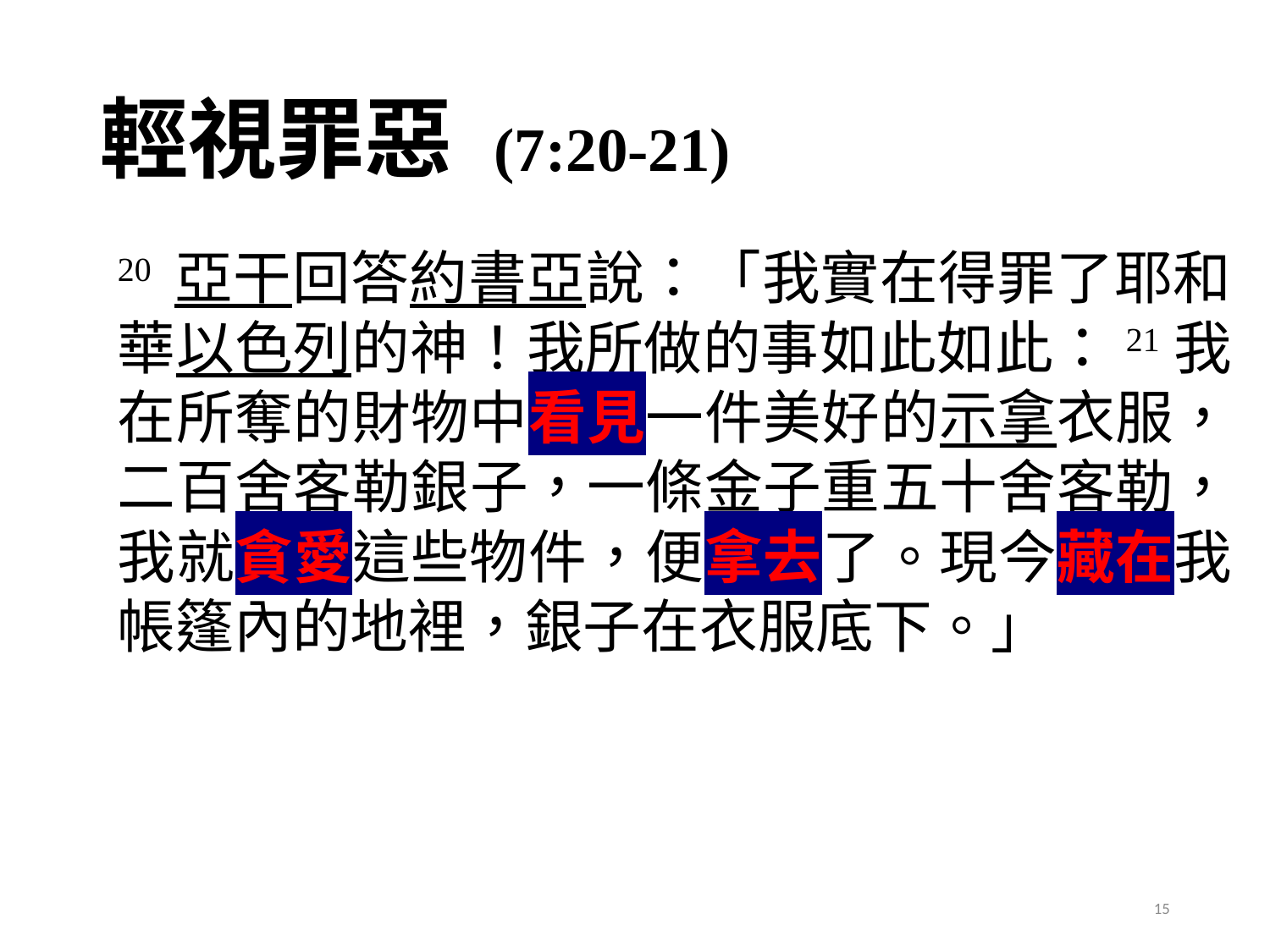

# 輕視罪惡 (7:20-21)
20 亞干回答約書亞說：「我實在得罪了耶和華以色列的神！我所做的事如此如此：21我在所奪的財物中看見一件美好的示拿衣服，二百舍客勒銀子，一條金子重五十舍客勒，我就貪愛這些物件，便拿去了。現今藏在我帳篷內的地裡，銀子在衣服底下。」
15